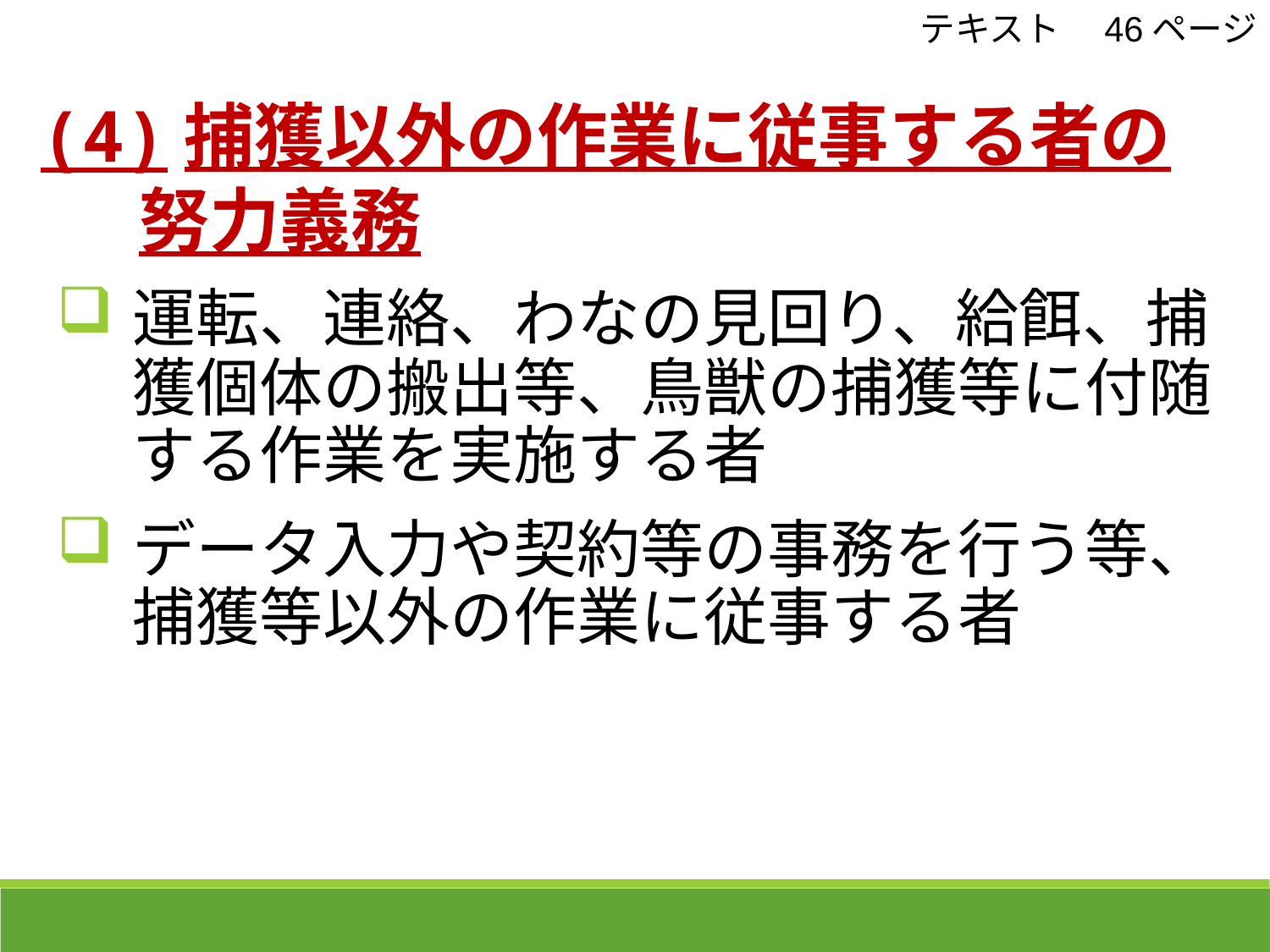

テキスト　46ページ
 (4)捕獲以外の作業に従事する者の
　　努力義務
運転、連絡、わなの見回り、給餌、捕獲個体の搬出等、鳥獣の捕獲等に付随する作業を実施する者
データ入力や契約等の事務を行う等、捕獲等以外の作業に従事する者